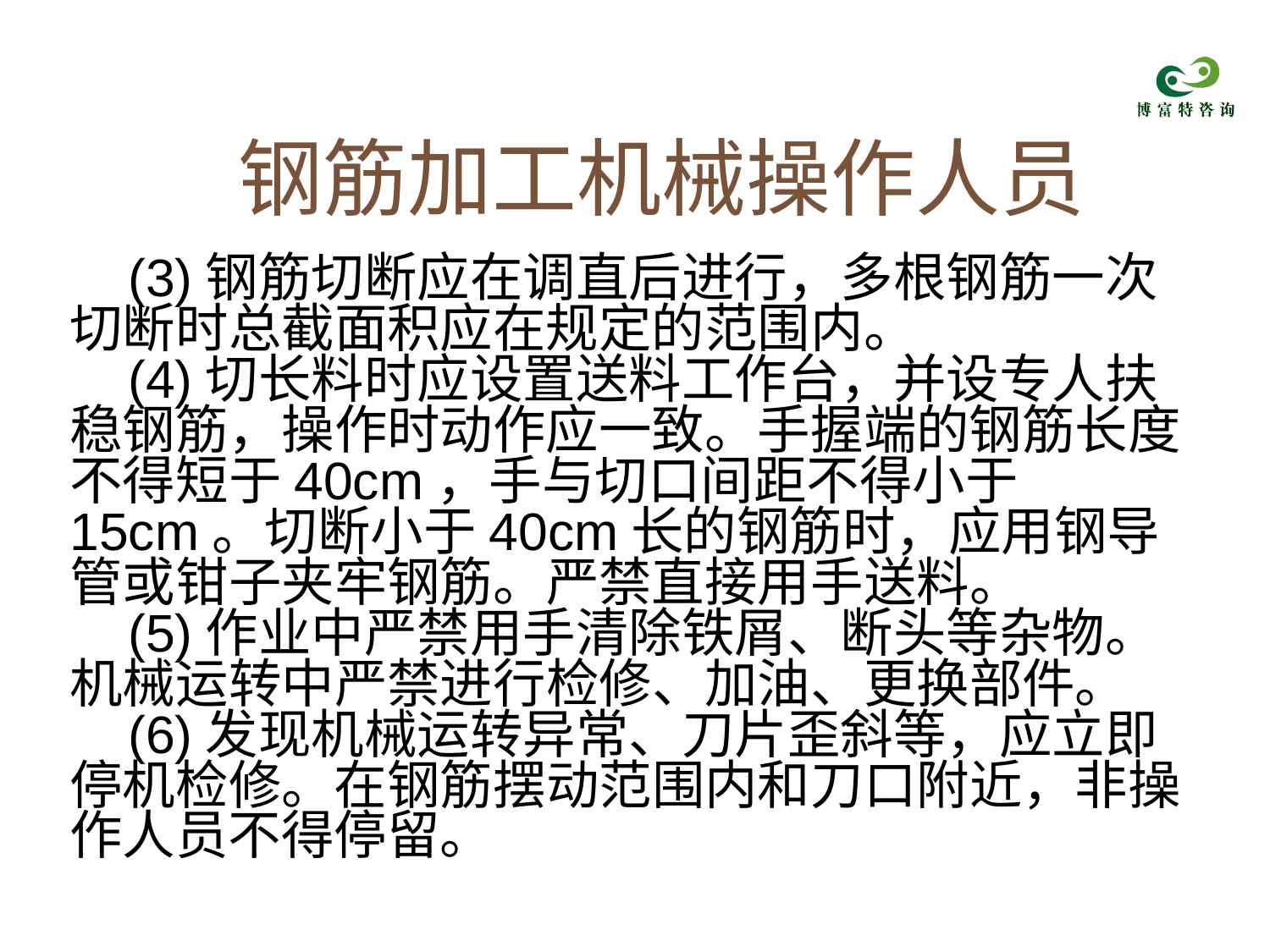

钢筋加工机械操作人员
    (3)钢筋切断应在调直后进行，多根钢筋一次切断时总截面积应在规定的范围内。
    (4)切长料时应设置送料工作台，并设专人扶稳钢筋，操作时动作应一致。手握端的钢筋长度不得短于40cm，手与切口间距不得小于15cm。切断小于40cm长的钢筋时，应用钢导管或钳子夹牢钢筋。严禁直接用手送料。
    (5)作业中严禁用手清除铁屑、断头等杂物。机械运转中严禁进行检修、加油、更换部件。
    (6)发现机械运转异常、刀片歪斜等，应立即停机检修。在钢筋摆动范围内和刀口附近，非操作人员不得停留。